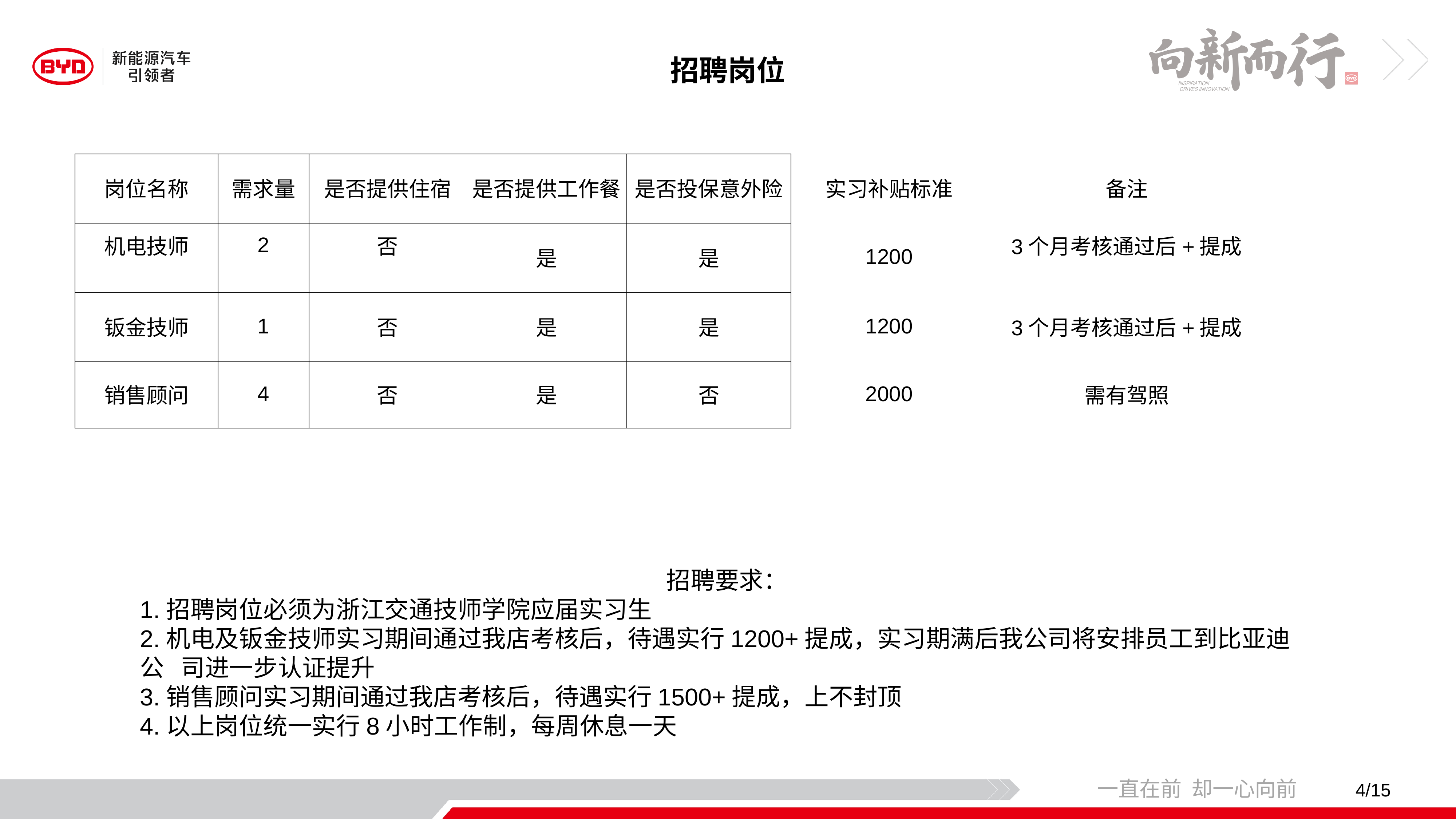

招聘岗位
| 岗位名称 | 需求量 | 是否提供住宿 | 是否提供工作餐 | 是否投保意外险 | 实习补贴标准 | 备注 |
| --- | --- | --- | --- | --- | --- | --- |
| 机电技师 | 2 | 否 | 是 | 是 | 1200 | 3个月考核通过后+提成 |
| 钣金技师 | 1 | 否 | 是 | 是 | 1200 | 3个月考核通过后+提成 |
| 销售顾问 | 4 | 否 | 是 | 否 | 2000 | 需有驾照 |
招聘要求：
1.招聘岗位必须为浙江交通技师学院应届实习生
2.机电及钣金技师实习期间通过我店考核后，待遇实行1200+提成，实习期满后我公司将安排员工到比亚迪公   司进一步认证提升
3.销售顾问实习期间通过我店考核后，待遇实行1500+提成，上不封顶
4.以上岗位统一实行8小时工作制，每周休息一天